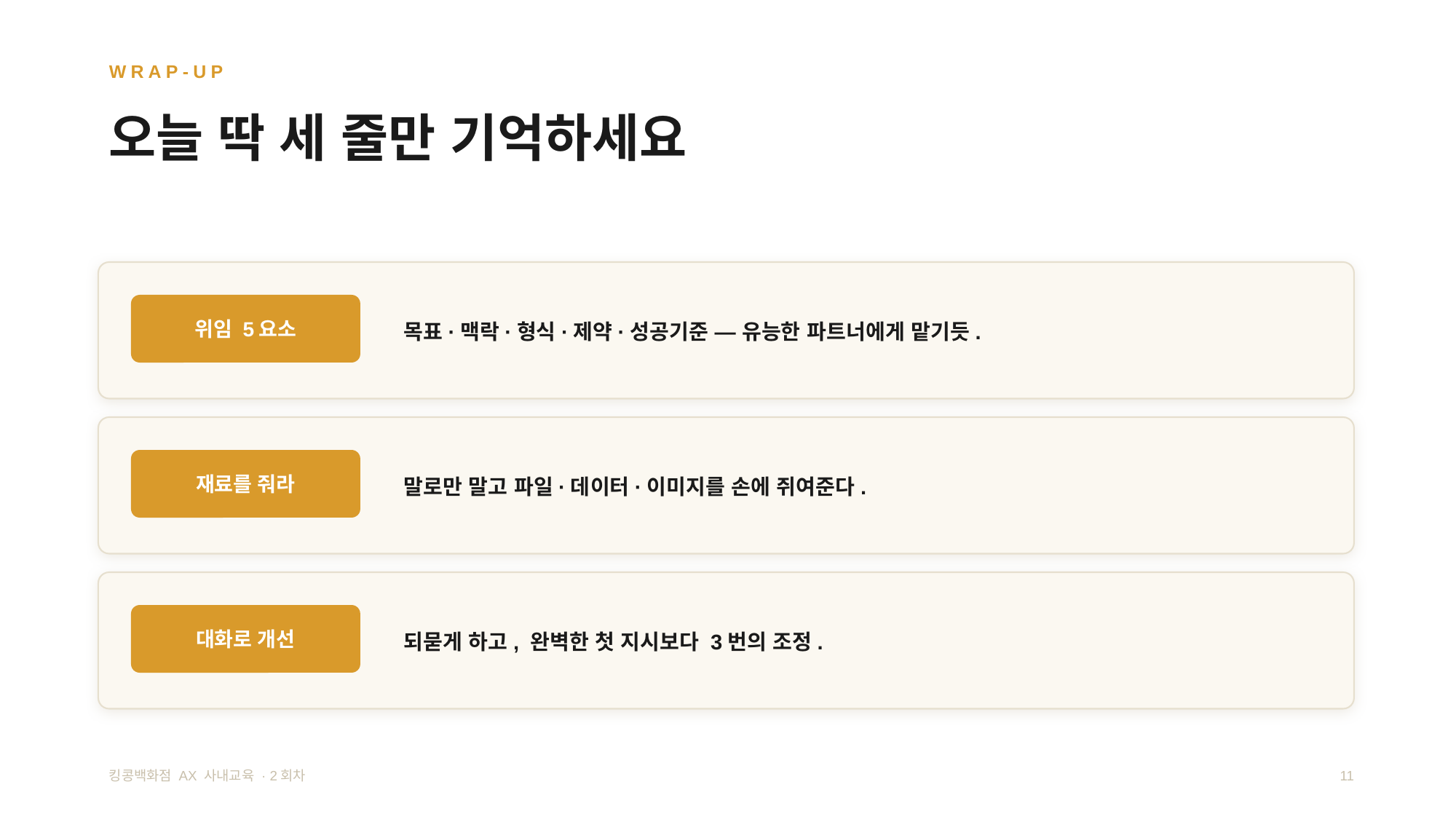

WRAP-UP
오늘 딱 세 줄만 기억하세요

목표·맥락·형식·제약·성공기준 — 유능한 파트너에게 맡기듯.

위임 5요소

말로만 말고 파일·데이터·이미지를 손에 쥐여준다.

재료를 줘라

되묻게 하고, 완벽한 첫 지시보다 3번의 조정.

대화로 개선
킹콩백화점 AX 사내교육 · 2회차
11